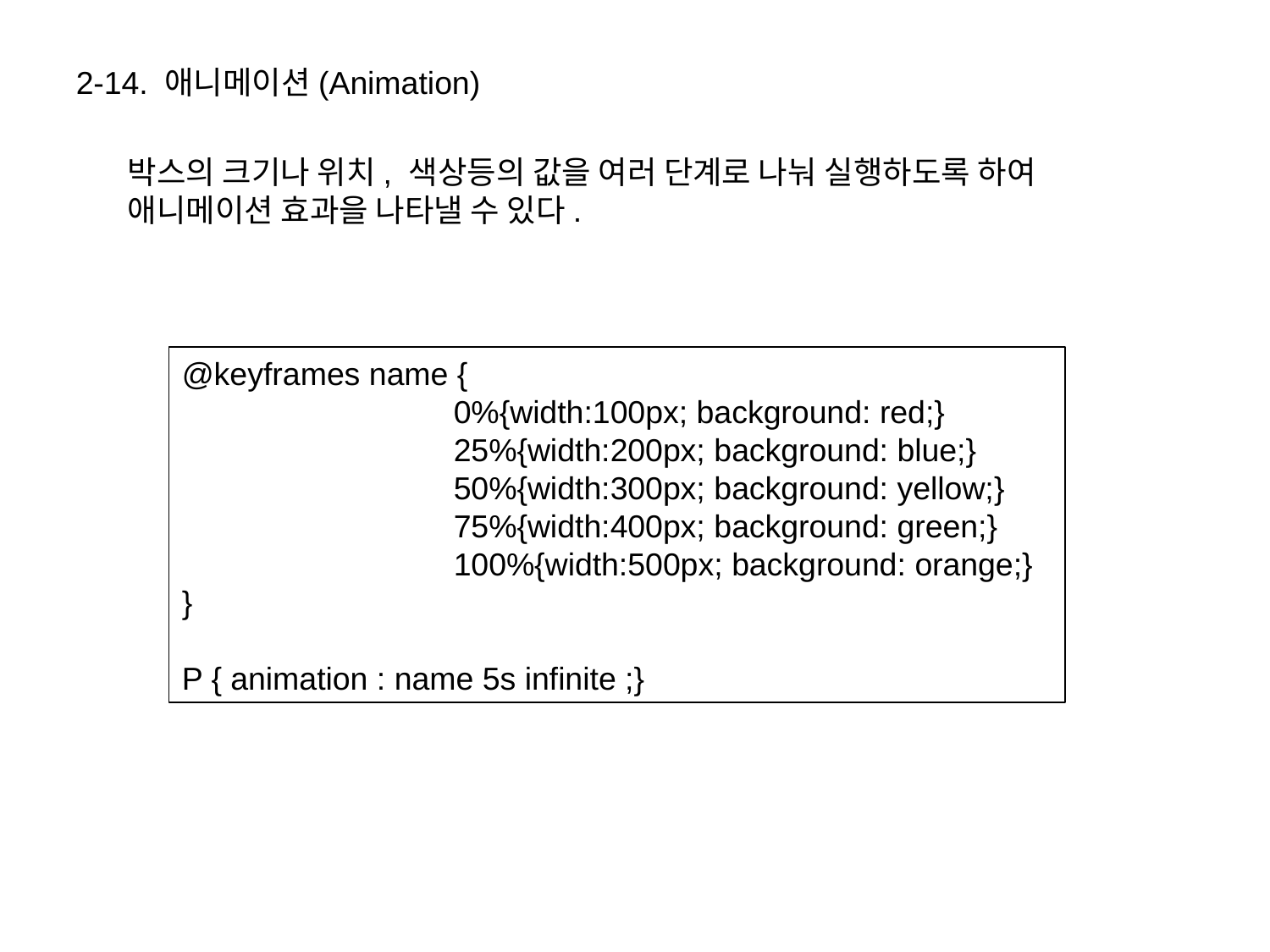

2-14. 애니메이션(Animation)
박스의 크기나 위치, 색상등의 값을 여러 단계로 나눠 실행하도록 하여
애니메이션 효과을 나타낼 수 있다.
@keyframes name {
		  0%{width:100px; background: red;}
		  25%{width:200px; background: blue;}
		  50%{width:300px; background: yellow;}
		  75%{width:400px; background: green;}
		  100%{width:500px; background: orange;}
}

P { animation : name 5s infinite ;}